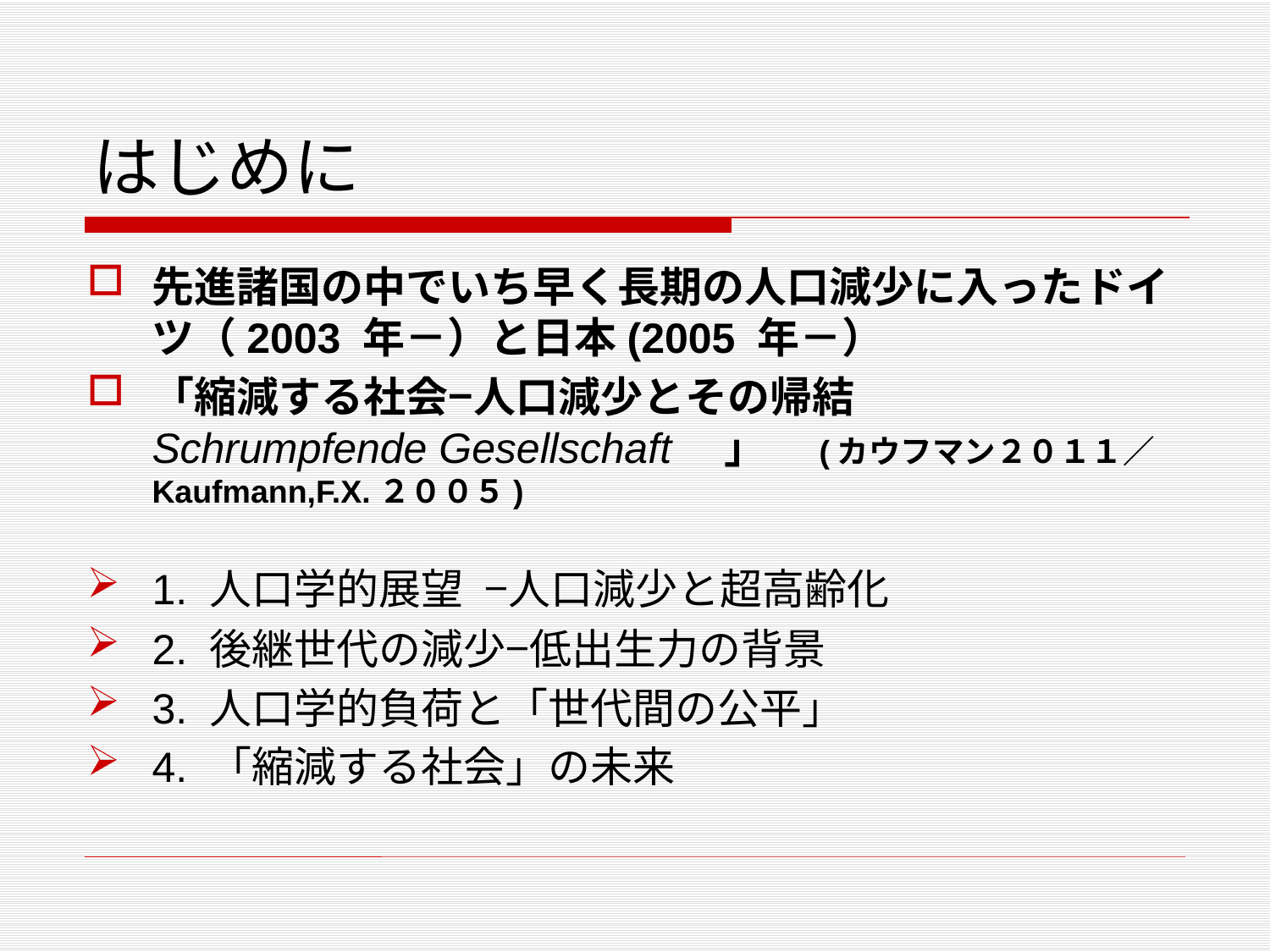

# はじめに
先進諸国の中でいち早く長期の人口減少に入ったドイツ（2003 年－）と日本(2005 年－）
「縮減する社会−人口減少とその帰結　Schrumpfende Gesellschaft　」　(カウフマン２０１１／Kaufmann,F.X.２００５)

1. 人口学的展望 −人口減少と超高齢化
2. 後継世代の減少−低出生力の背景
3. 人口学的負荷と「世代間の公平」
4. 「縮減する社会」の未来